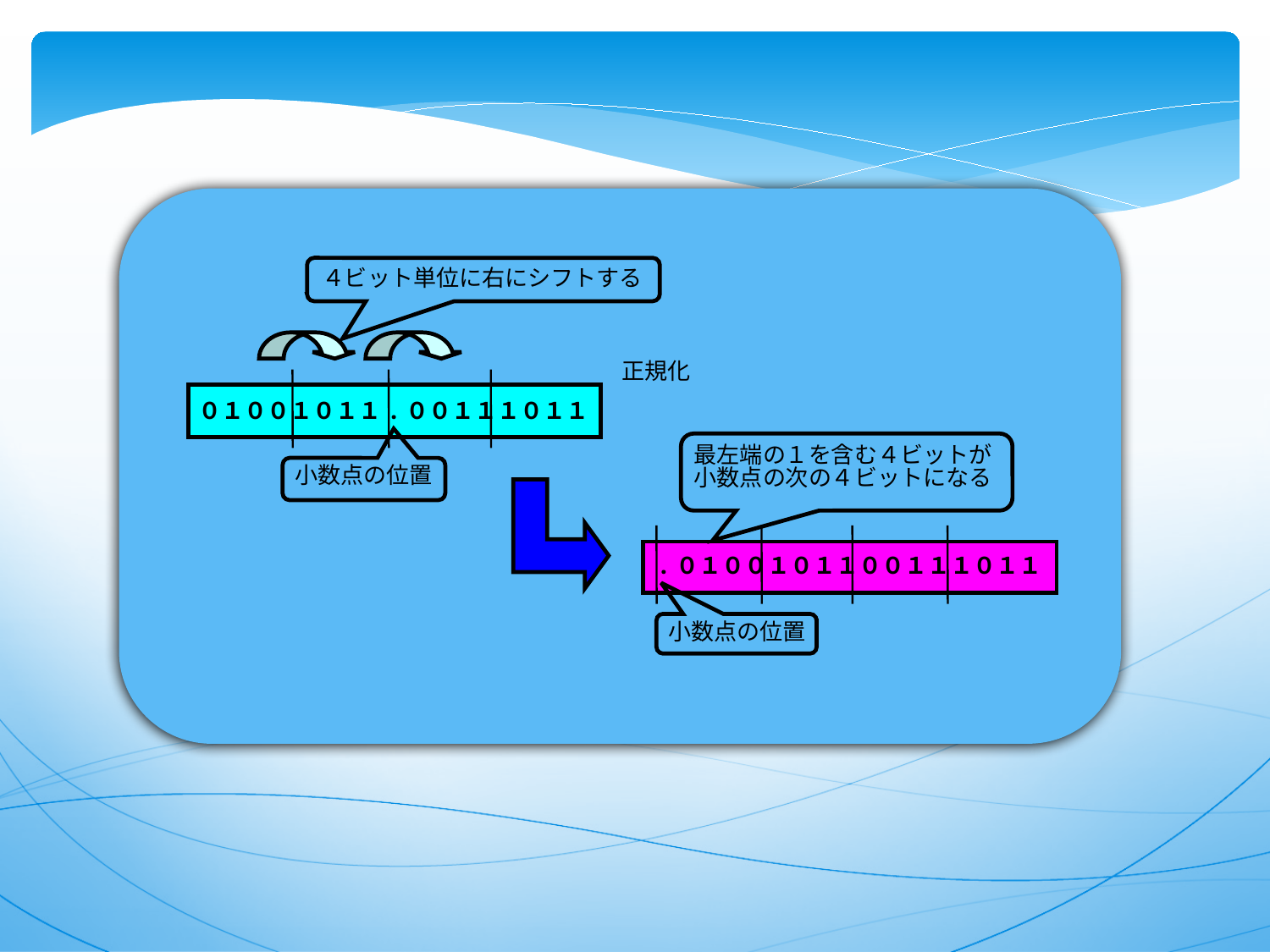

４ビット単位に右にシフトする

正規化

０１００１０１１.００１１１０１１

最左端の１を含む４ビットが小数点の次の４ビットになる

小数点の位置

.０１００１０１１００１１１０１１

小数点の位置